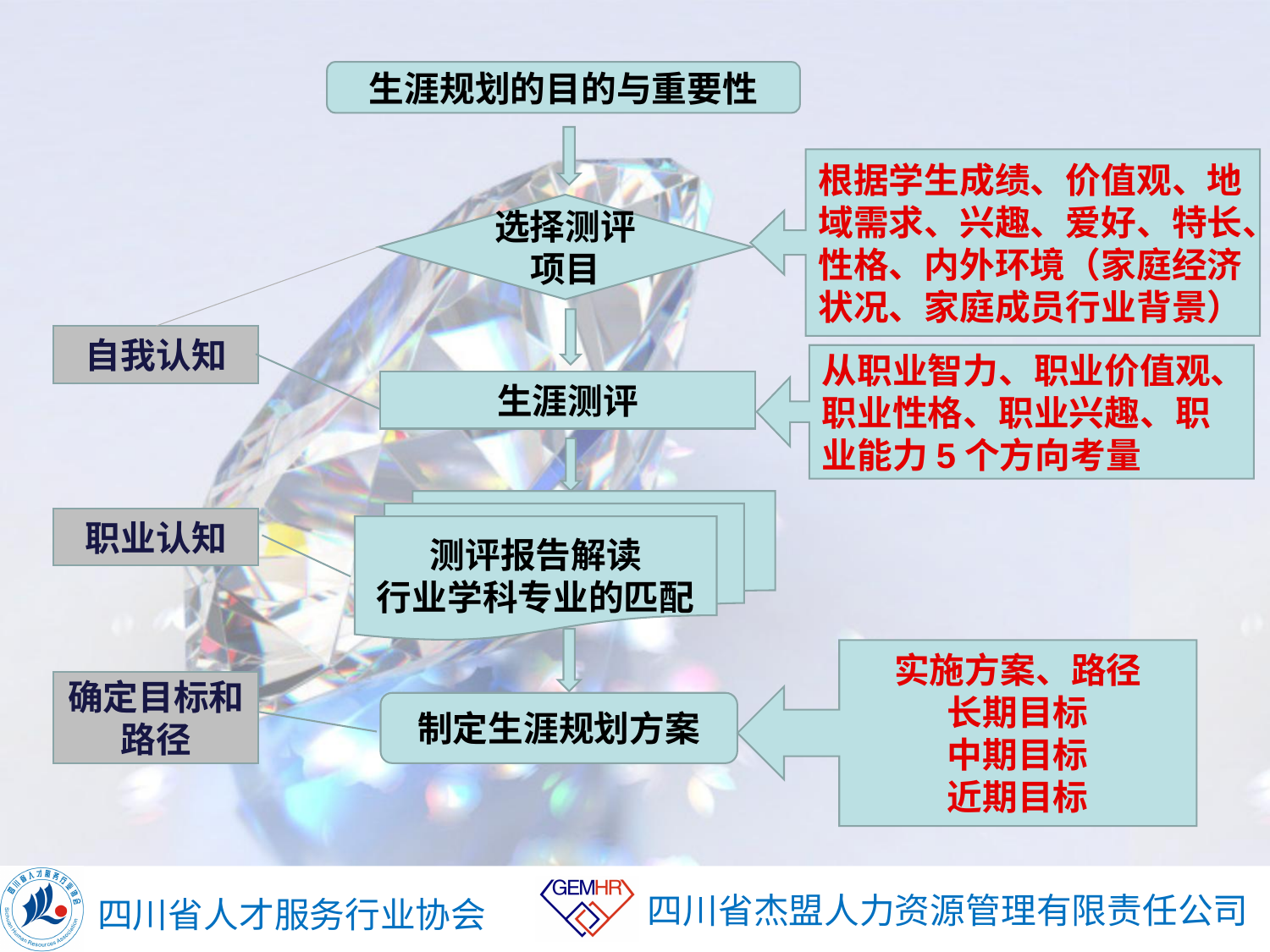

生涯规划的目的与重要性

根据学生成绩、价值观、地域需求、兴趣、爱好、特长、性格、内外环境（家庭经济状况、家庭成员行业背景）
选择测评项目

自我认知
从职业智力、职业价值观、职业性格、职业兴趣、职业能力5个方向考量
生涯测评

测评报告解读
行业学科专业的匹配
职业认知

实施方案、路径
长期目标
中期目标
近期目标
确定目标和路径
制定生涯规划方案